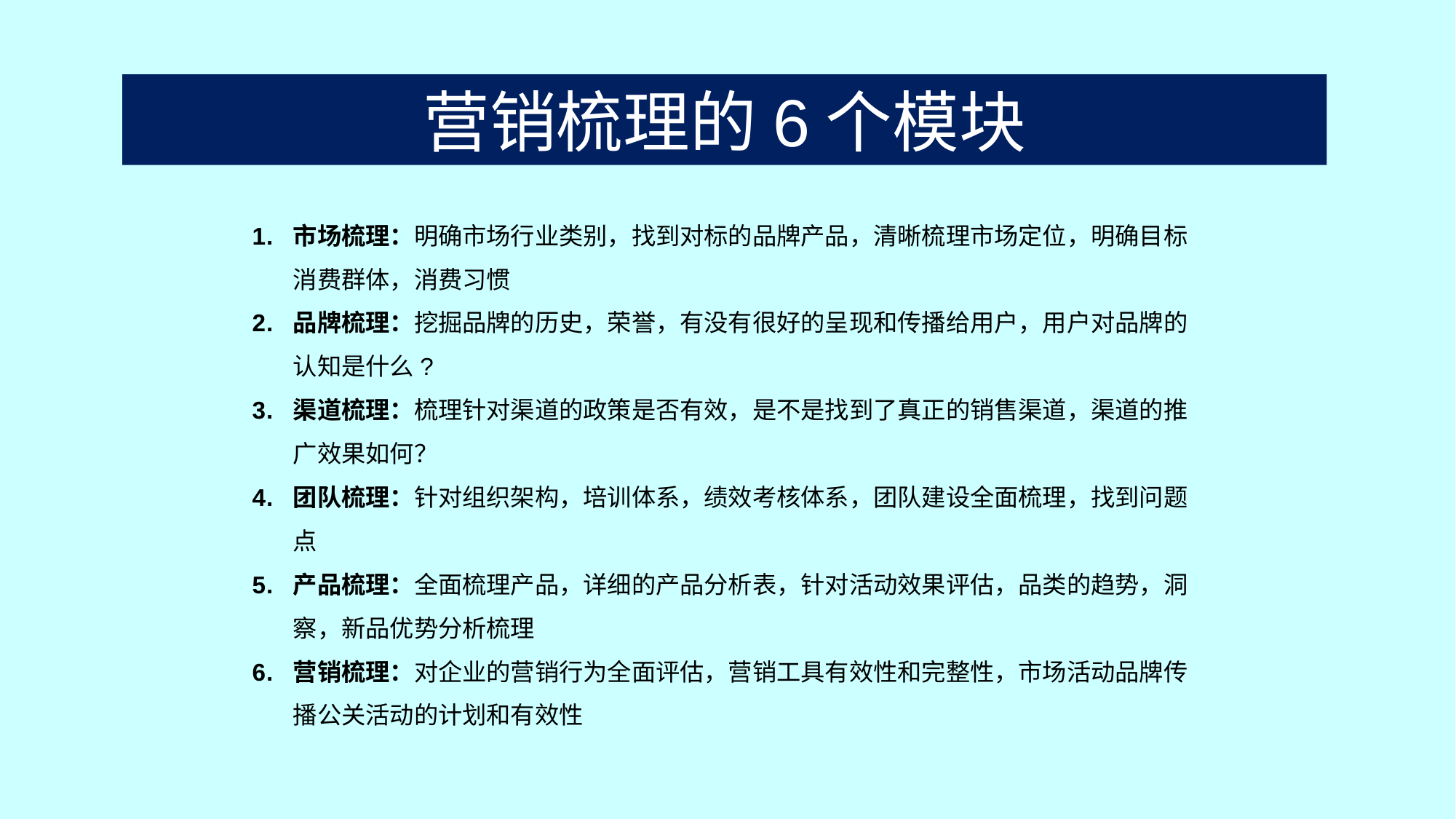

营销梳理的6个模块
市场梳理：明确市场行业类别，找到对标的品牌产品，清晰梳理市场定位，明确目标消费群体，消费习惯
品牌梳理：挖掘品牌的历史，荣誉，有没有很好的呈现和传播给用户，用户对品牌的认知是什么?
渠道梳理：梳理针对渠道的政策是否有效，是不是找到了真正的销售渠道，渠道的推广效果如何？
团队梳理：针对组织架构，培训体系，绩效考核体系，团队建设全面梳理，找到问题点
产品梳理：全面梳理产品，详细的产品分析表，针对活动效果评估，品类的趋势，洞察，新品优势分析梳理
营销梳理：对企业的营销行为全面评估，营销工具有效性和完整性，市场活动品牌传播公关活动的计划和有效性